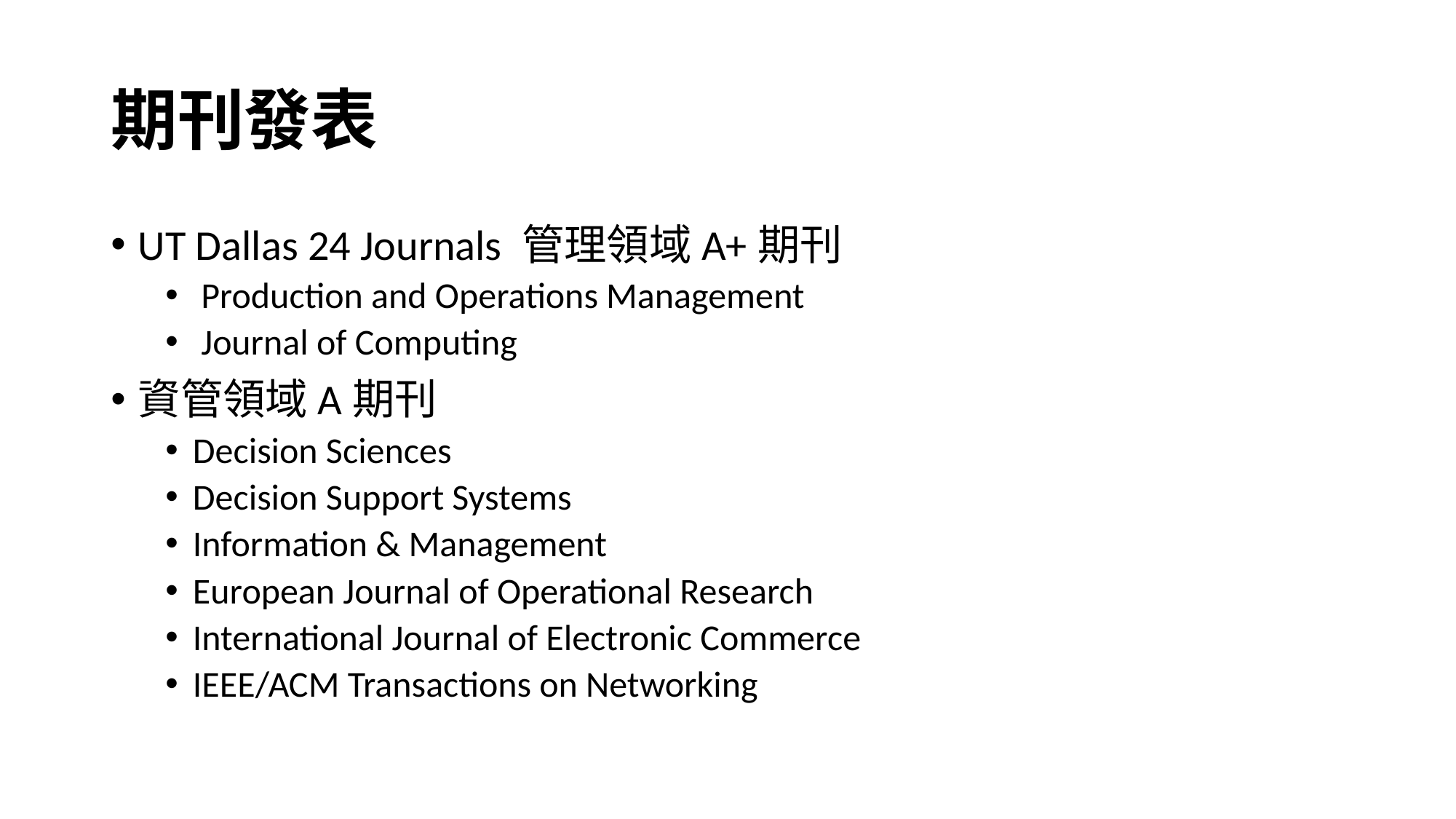

# 期刊發表
UT Dallas 24 Journals 管理領域A+期刊
 Production and Operations Management
 Journal of Computing
資管領域A期刊
Decision Sciences
Decision Support Systems
Information & Management
European Journal of Operational Research
International Journal of Electronic Commerce
IEEE/ACM Transactions on Networking